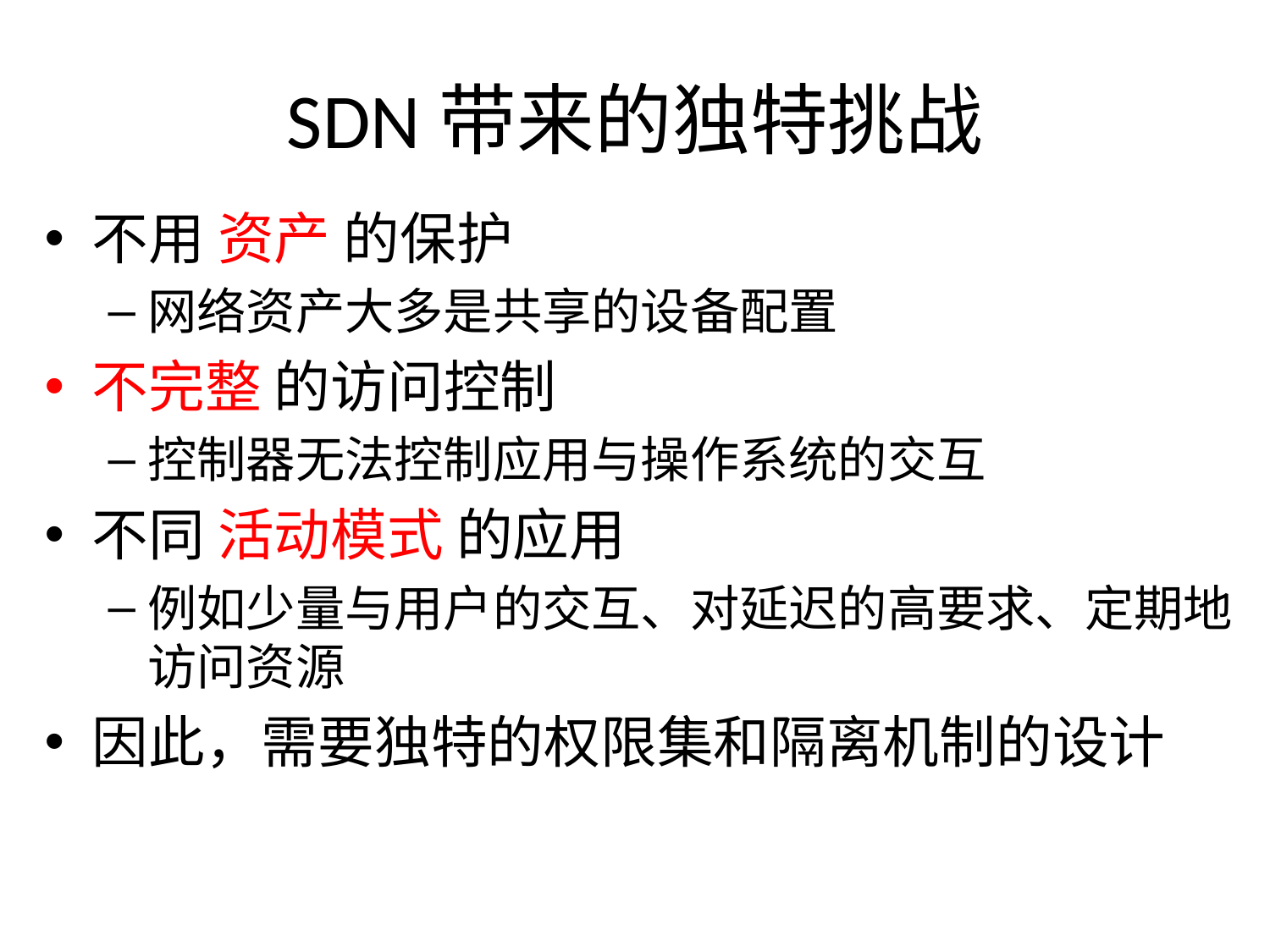

# SDN带来的独特挑战
不用 资产 的保护
网络资产大多是共享的设备配置
不完整 的访问控制
控制器无法控制应用与操作系统的交互
不同 活动模式 的应用
例如少量与用户的交互、对延迟的高要求、定期地访问资源
因此，需要独特的权限集和隔离机制的设计